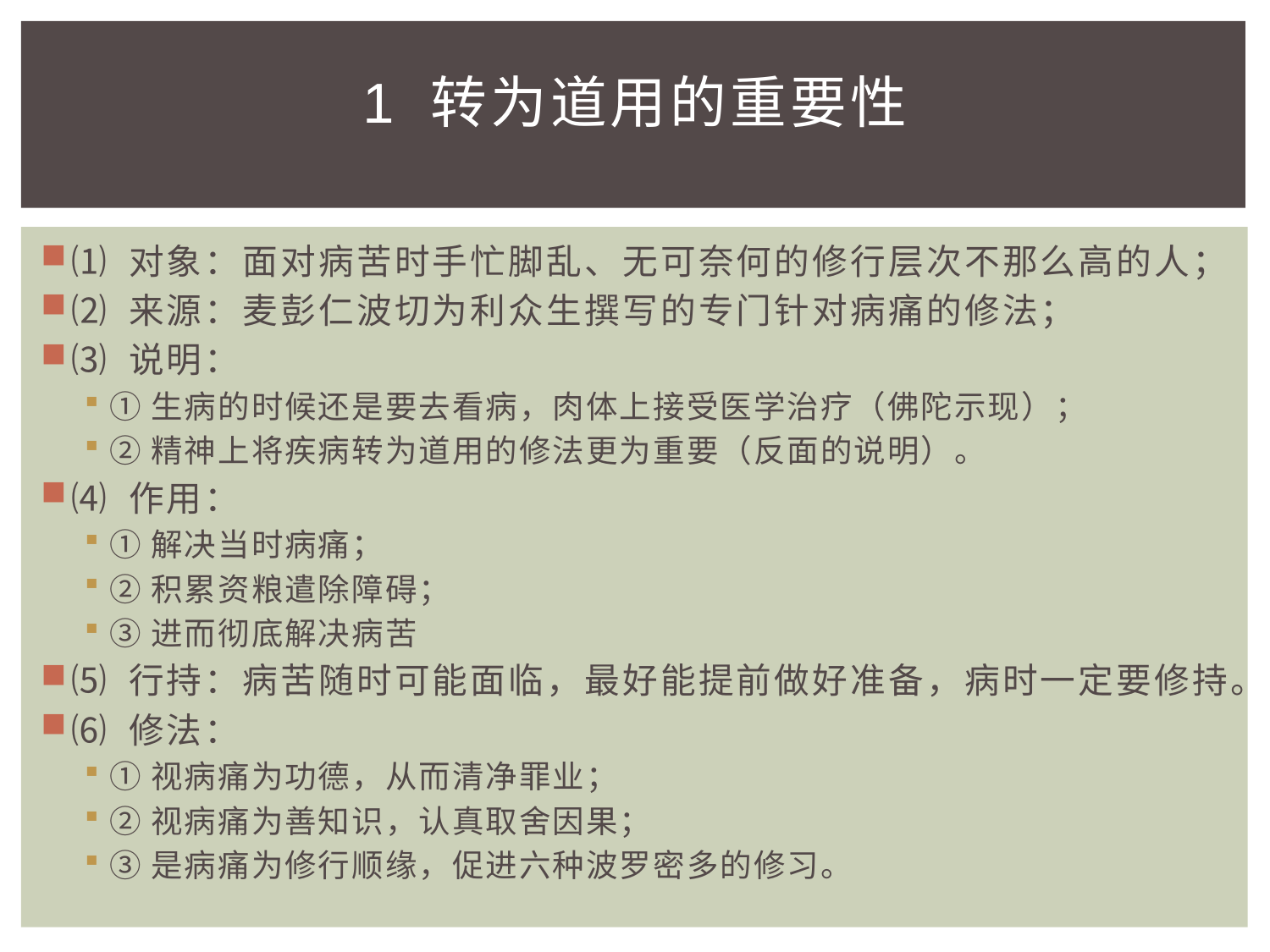

# 1 转为道用的重要性
⑴ 对象：面对病苦时手忙脚乱、无可奈何的修行层次不那么高的人；
⑵ 来源：麦彭仁波切为利众生撰写的专门针对病痛的修法；
⑶ 说明：
①生病的时候还是要去看病，肉体上接受医学治疗（佛陀示现）；
②精神上将疾病转为道用的修法更为重要（反面的说明）。
⑷ 作用：
①解决当时病痛；
②积累资粮遣除障碍；
③进而彻底解决病苦
⑸ 行持：病苦随时可能面临，最好能提前做好准备，病时一定要修持。
⑹ 修法：
①视病痛为功德，从而清净罪业；
②视病痛为善知识，认真取舍因果；
③是病痛为修行顺缘，促进六种波罗密多的修习。